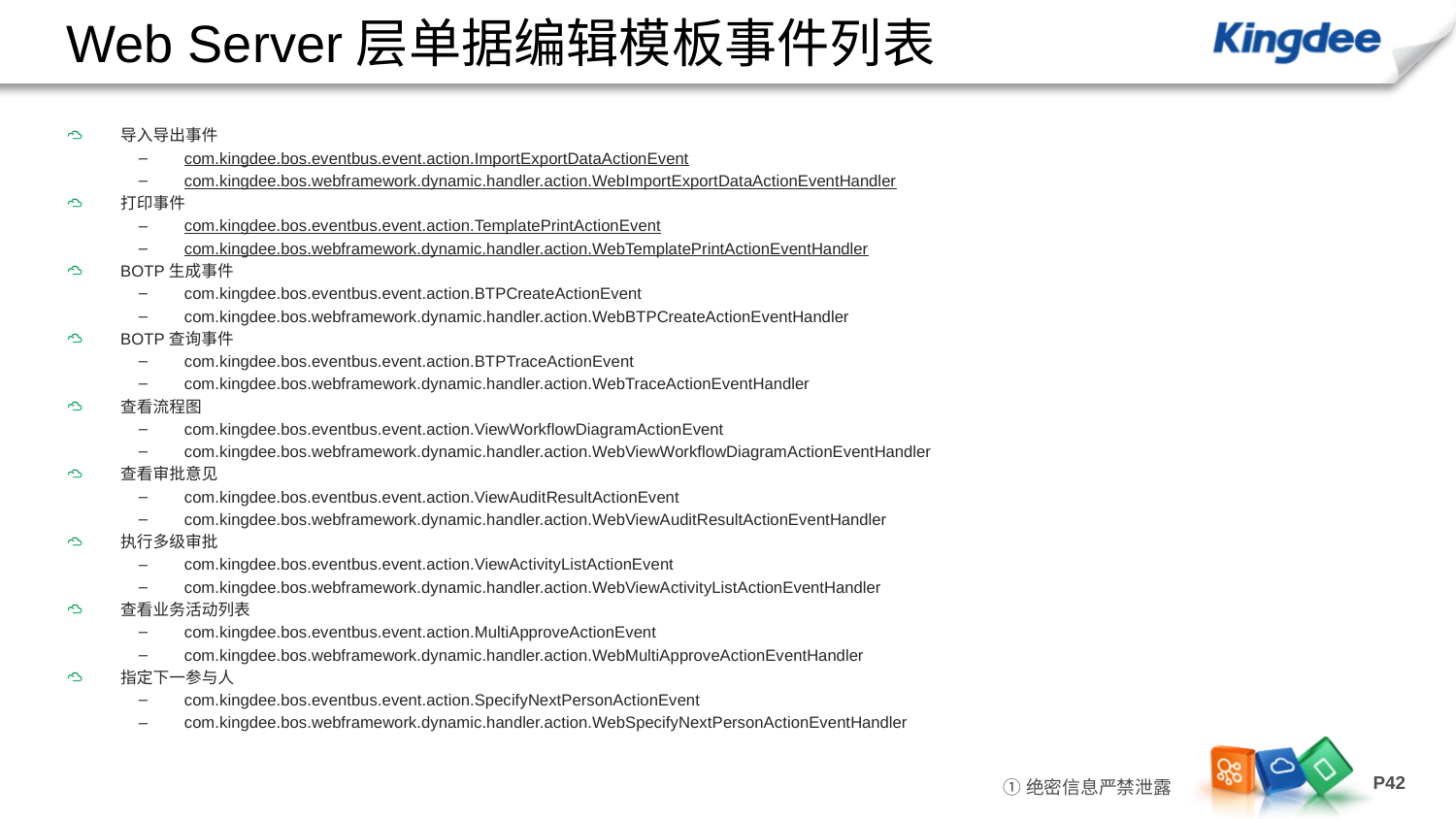

# Web Server层单据编辑模板事件列表
导入导出事件
com.kingdee.bos.eventbus.event.action.ImportExportDataActionEvent
com.kingdee.bos.webframework.dynamic.handler.action.WebImportExportDataActionEventHandler
打印事件
com.kingdee.bos.eventbus.event.action.TemplatePrintActionEvent
com.kingdee.bos.webframework.dynamic.handler.action.WebTemplatePrintActionEventHandler
BOTP生成事件
com.kingdee.bos.eventbus.event.action.BTPCreateActionEvent
com.kingdee.bos.webframework.dynamic.handler.action.WebBTPCreateActionEventHandler
BOTP查询事件
com.kingdee.bos.eventbus.event.action.BTPTraceActionEvent
com.kingdee.bos.webframework.dynamic.handler.action.WebTraceActionEventHandler
查看流程图
com.kingdee.bos.eventbus.event.action.ViewWorkflowDiagramActionEvent
com.kingdee.bos.webframework.dynamic.handler.action.WebViewWorkflowDiagramActionEventHandler
查看审批意见
com.kingdee.bos.eventbus.event.action.ViewAuditResultActionEvent
com.kingdee.bos.webframework.dynamic.handler.action.WebViewAuditResultActionEventHandler
执行多级审批
com.kingdee.bos.eventbus.event.action.ViewActivityListActionEvent
com.kingdee.bos.webframework.dynamic.handler.action.WebViewActivityListActionEventHandler
查看业务活动列表
com.kingdee.bos.eventbus.event.action.MultiApproveActionEvent
com.kingdee.bos.webframework.dynamic.handler.action.WebMultiApproveActionEventHandler
指定下一参与人
com.kingdee.bos.eventbus.event.action.SpecifyNextPersonActionEvent
com.kingdee.bos.webframework.dynamic.handler.action.WebSpecifyNextPersonActionEventHandler